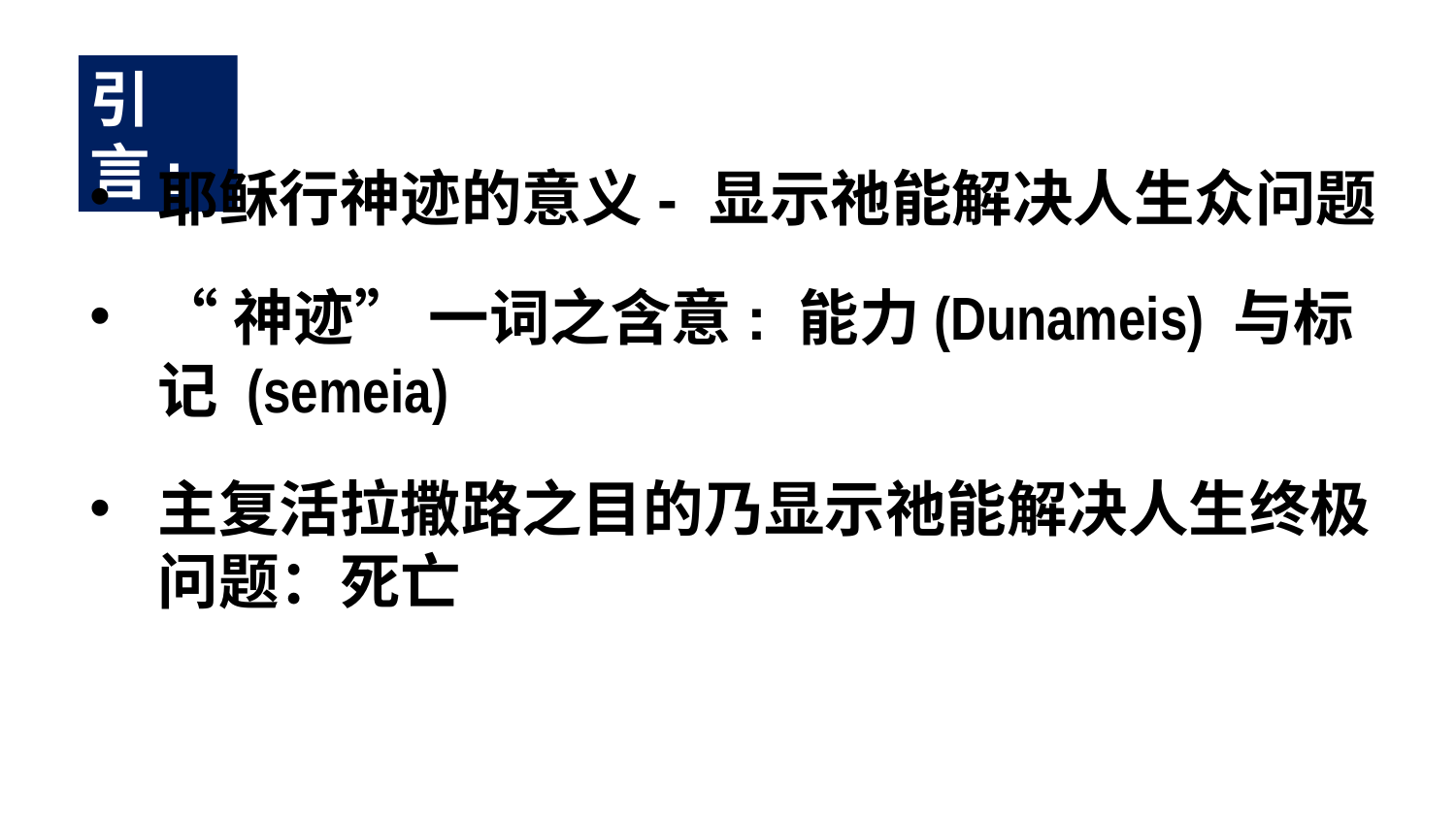

引言:
耶稣行神迹的意义- 显示祂能解决人生众问题
“神迹” 一词之含意: 能力(Dunameis) 与标记 (semeia)
主复活拉撒路之目的乃显示祂能解决人生终极问题：死亡